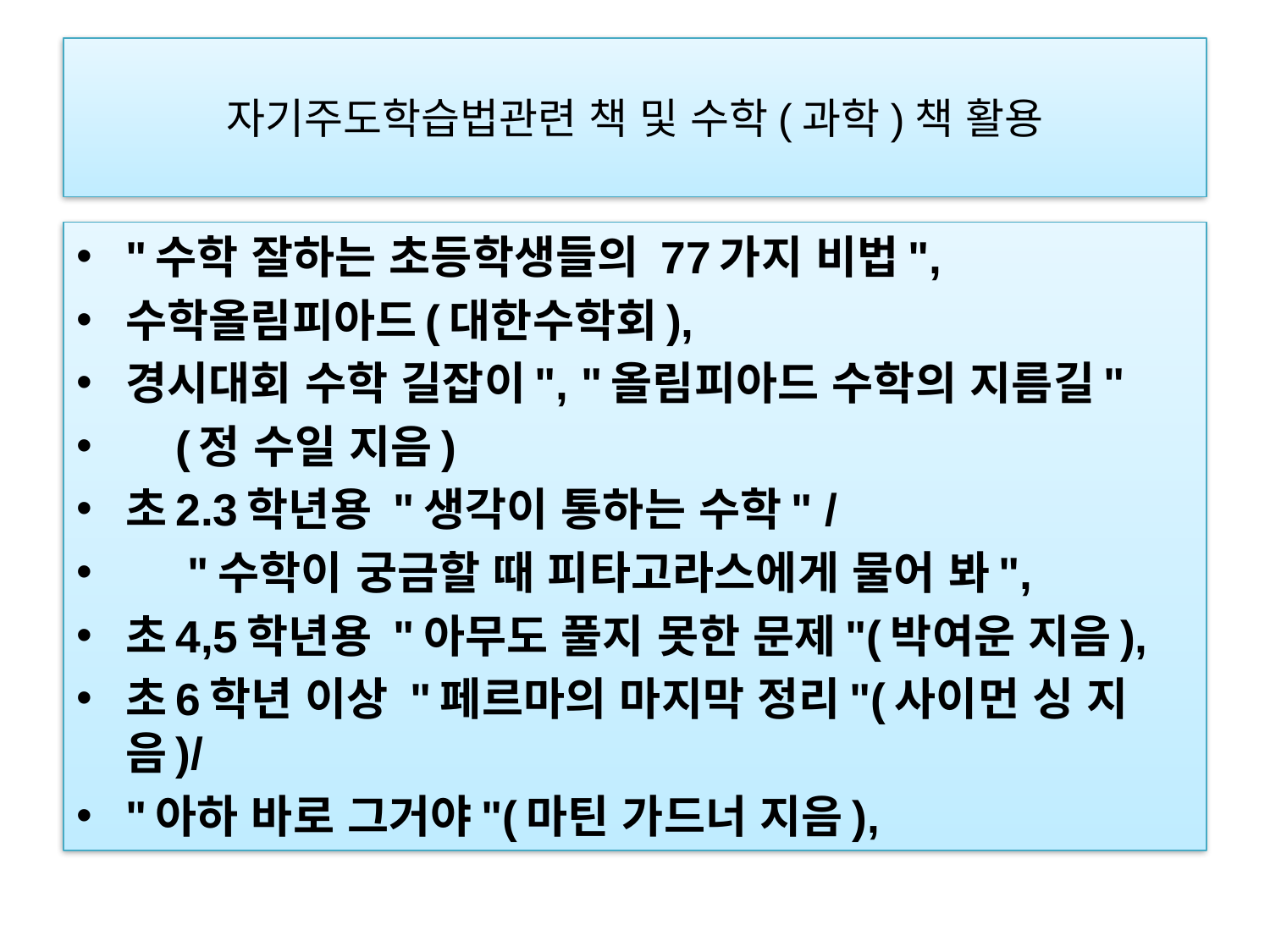

# 자기주도학습법관련 책 및 수학(과학)책 활용
"수학 잘하는 초등학생들의 77가지 비법",
수학올림피아드(대한수학회),
경시대회 수학 길잡이", "올림피아드 수학의 지름길"
    (정 수일 지음)
초2.3학년용 "생각이 통하는 수학" /
     "수학이 궁금할 때 피타고라스에게 물어 봐",
초4,5학년용 "아무도 풀지 못한 문제"(박여운 지음),
초6학년 이상 "페르마의 마지막 정리"(사이먼 싱 지음)/
"아하 바로 그거야"(마틴 가드너 지음),